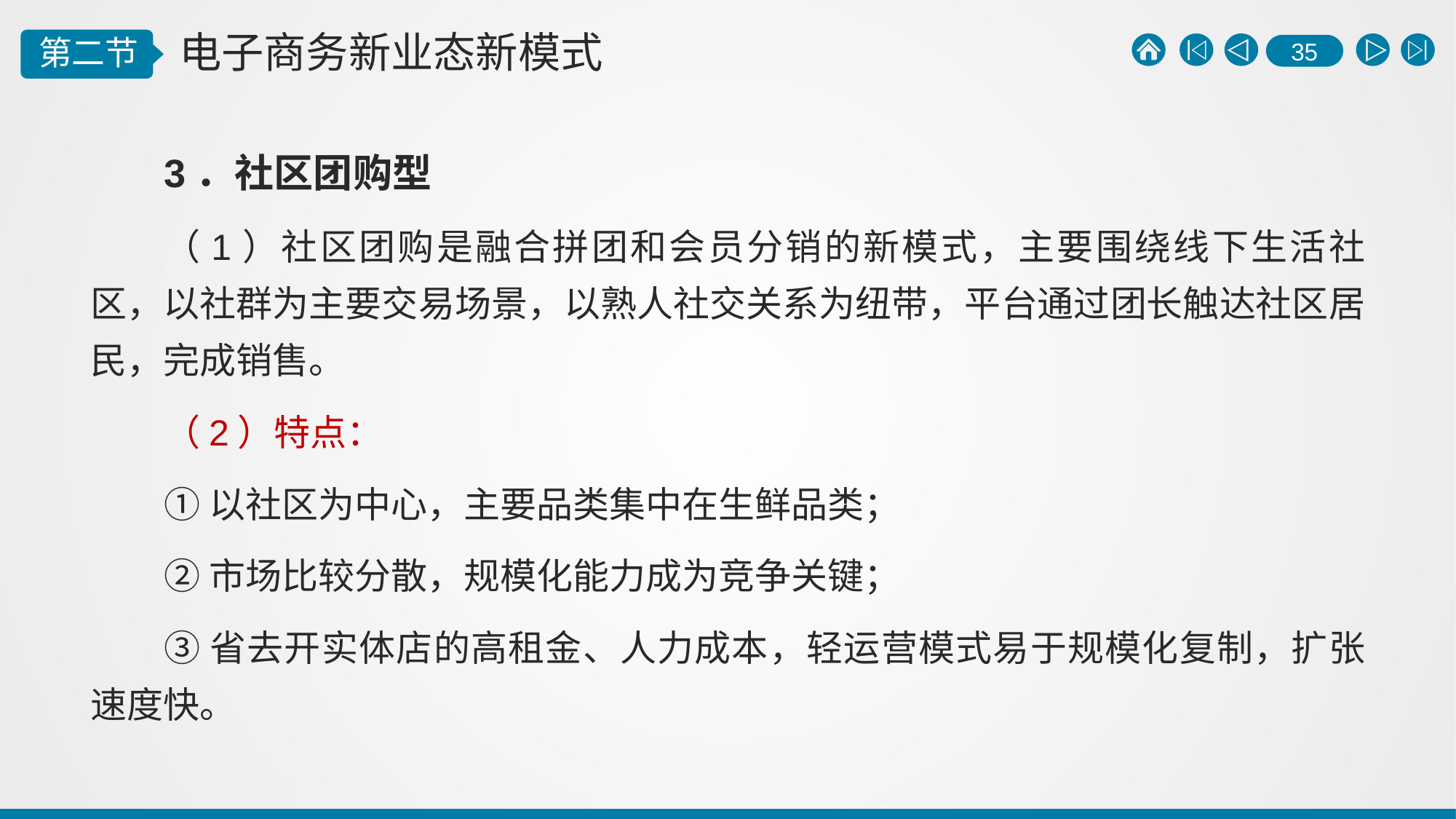

3．社区团购型
（1）社区团购是融合拼团和会员分销的新模式，主要围绕线下生活社区，以社群为主要交易场景，以熟人社交关系为纽带，平台通过团长触达社区居民，完成销售。
（2）特点：
①以社区为中心，主要品类集中在生鲜品类；
②市场比较分散，规模化能力成为竞争关键；
③省去开实体店的高租金、人力成本，轻运营模式易于规模化复制，扩张速度快。